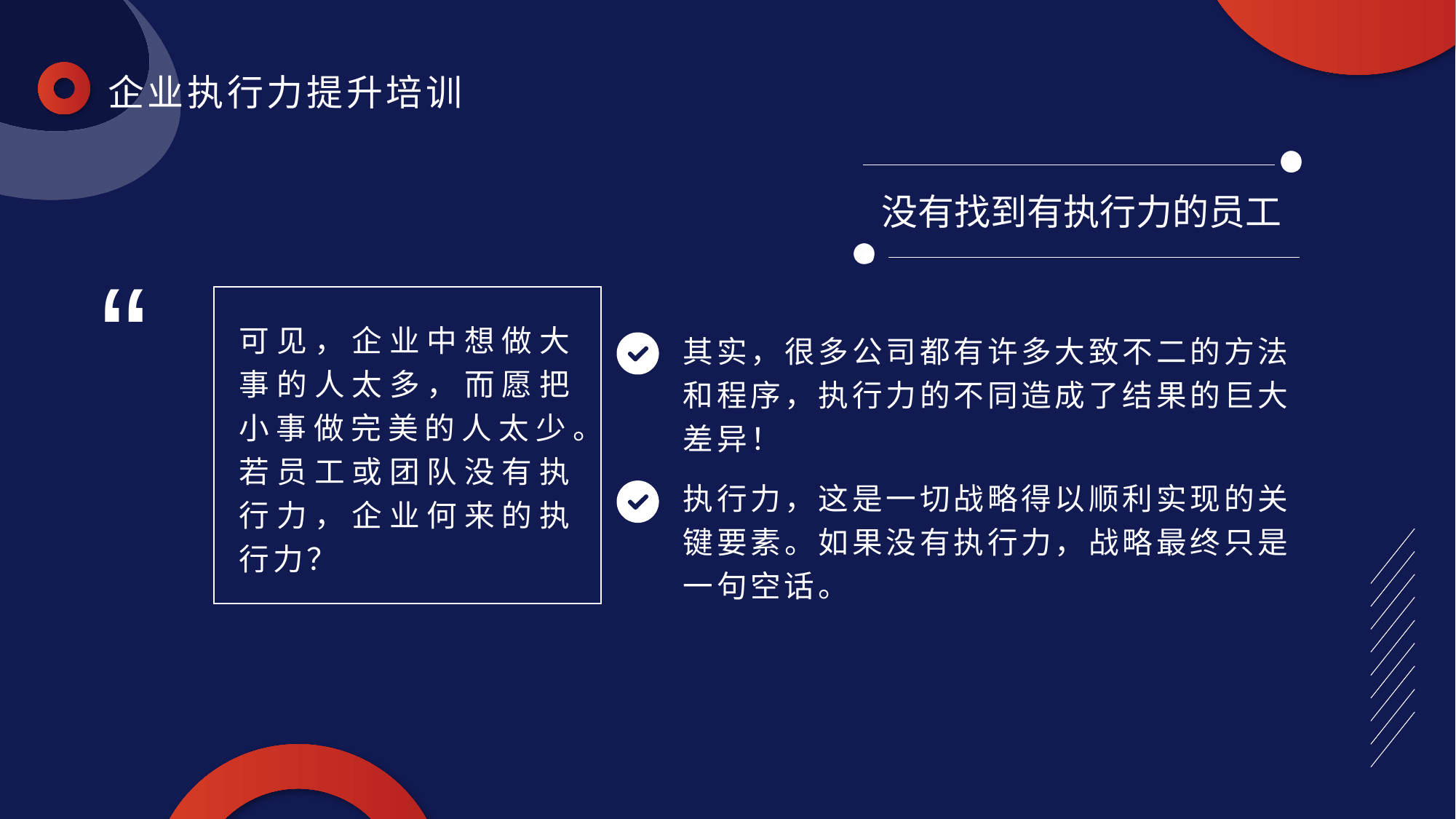

没有找到有执行力的员工

“

可见，企业中想做大事的人太多，而愿把小事做完美的人太少。若员工或团队没有执行力，企业何来的执行力？
其实，很多公司都有许多大致不二的方法和程序，执行力的不同造成了结果的巨大差异！

执行力，这是一切战略得以顺利实现的关键要素。如果没有执行力，战略最终只是一句空话。